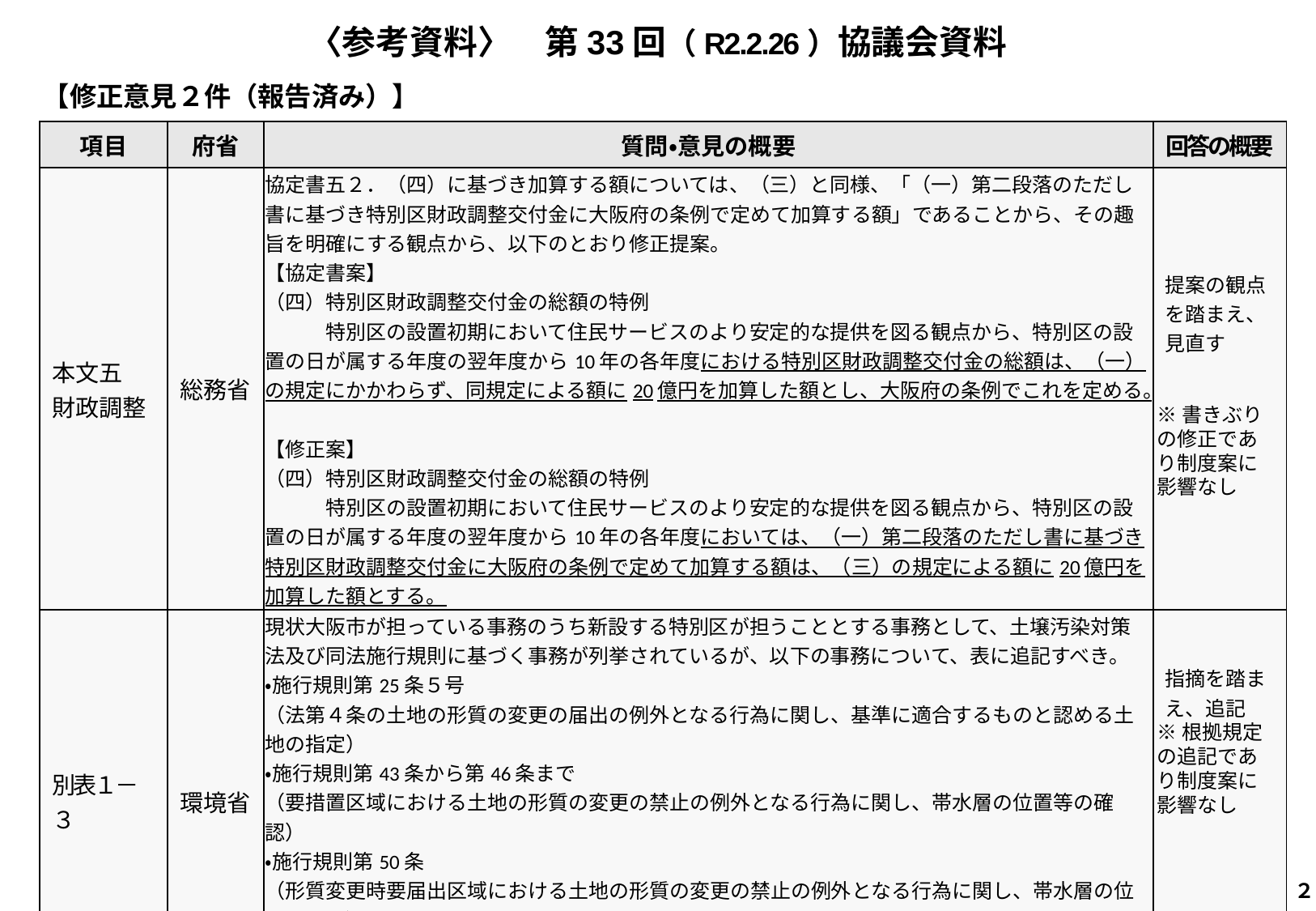

〈参考資料〉　第33回（R2.2.26）協議会資料
【修正意見２件（報告済み）】
| 項目 | 府省 | 質問・意見の概要 | 回答の概要 |
| --- | --- | --- | --- |
| 本文五 財政調整 | 総務省 | 協定書五２．（四）に基づき加算する額については、（三）と同様、「（一）第二段落のただし書に基づき特別区財政調整交付金に大阪府の条例で定めて加算する額」であることから、その趣旨を明確にする観点から、以下のとおり修正提案。 【協定書案】 （四）特別区財政調整交付金の総額の特例 　　　特別区の設置初期において住民サービスのより安定的な提供を図る観点から、特別区の設置の日が属する年度の翌年度から10年の各年度における特別区財政調整交付金の総額は、（一）の規定にかかわらず、同規定による額に20億円を加算した額とし、大阪府の条例でこれを定める。 【修正案】 （四）特別区財政調整交付金の総額の特例 　　　特別区の設置初期において住民サービスのより安定的な提供を図る観点から、特別区の設置の日が属する年度の翌年度から10年の各年度においては、（一）第二段落のただし書に基づき特別区財政調整交付金に大阪府の条例で定めて加算する額は、（三）の規定による額に20億円を加算した額とする。 | 提案の観点を踏まえ、 見直す |
| 別表１－３ | 環境省 | 現状大阪市が担っている事務のうち新設する特別区が担うこととする事務として、土壌汚染対策法及び同法施行規則に基づく事務が列挙されているが、以下の事務について、表に追記すべき。 ・施行規則第25条５号 （法第４条の土地の形質の変更の届出の例外となる行為に関し、基準に適合するものと認める土地の指定） ・施行規則第43条から第46条まで （要措置区域における土地の形質の変更の禁止の例外となる行為に関し、帯水層の位置等の確認） ・施行規則第50条 （形質変更時要届出区域における土地の形質の変更の禁止の例外となる行為に関し、帯水層の位置の確認） ・施行規則第59条の２及び第59条の３ （搬入土に関する区域指定後一年ごとの届出） | 指摘を踏まえ、追記 |
※書きぶりの修正であり制度案に影響なし
※根拠規定の追記であり制度案に影響なし
２